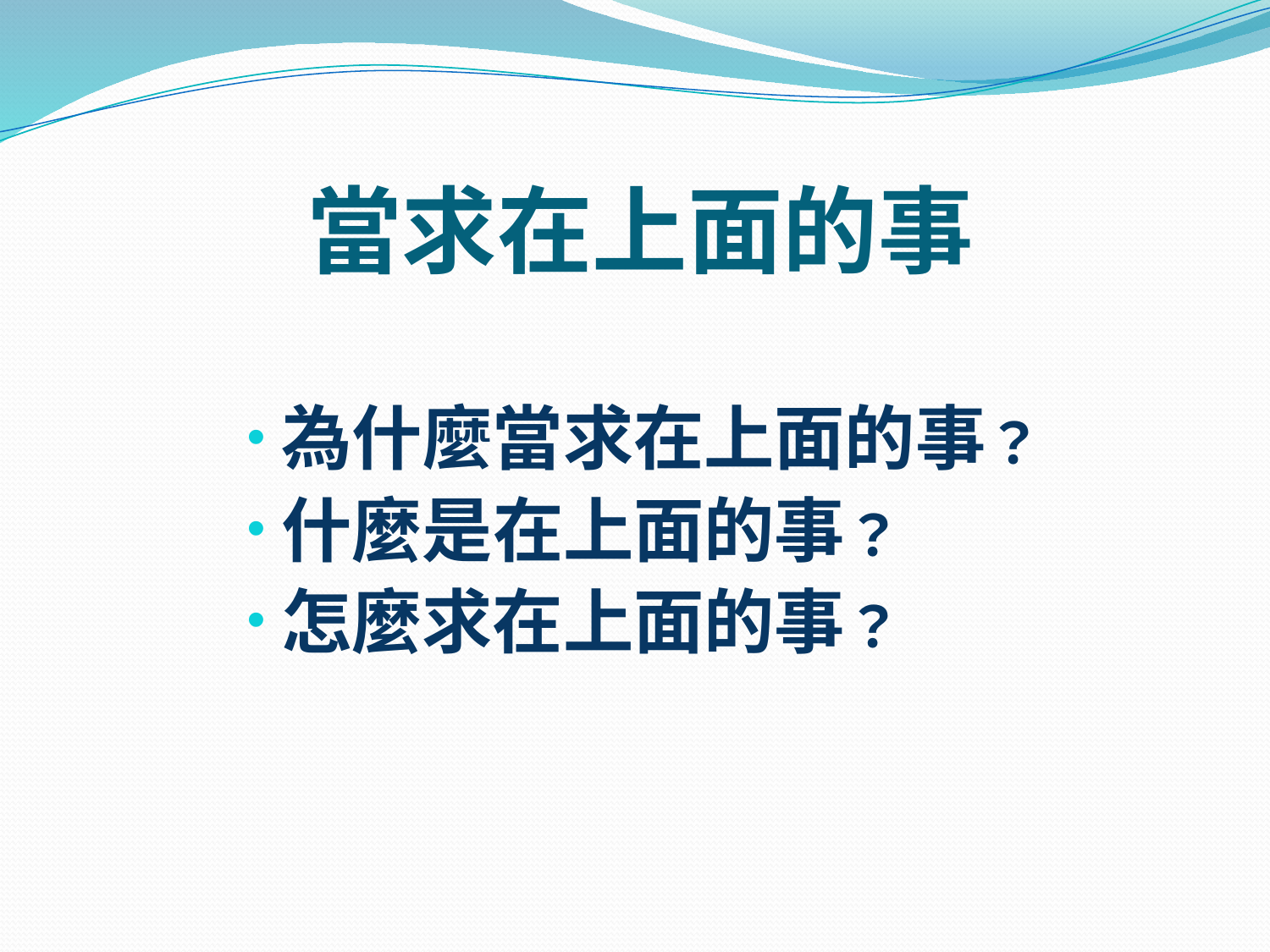

# 當求在上面的事
為什麼當求在上面的事？
什麼是在上面的事？
怎麼求在上面的事？